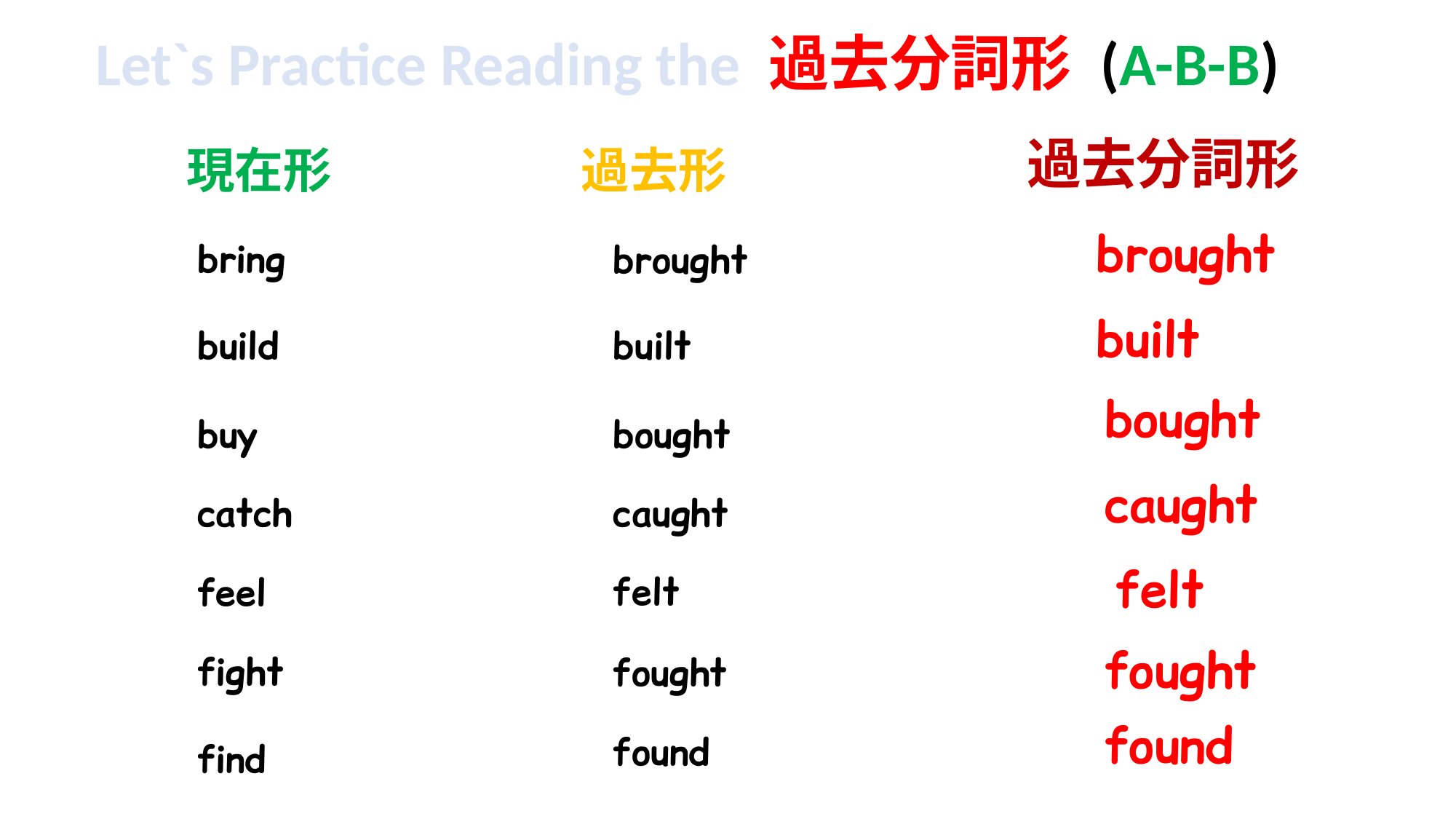

Let`s Practice Reading the 過去分詞形 (A-B-B)
#
過去分詞形

現在形
過去形
brought
bring
brought
built
build
built
bought
buy
bought
caught
catch
caught
felt
felt
feel
fought
fight
fought
found
found
find